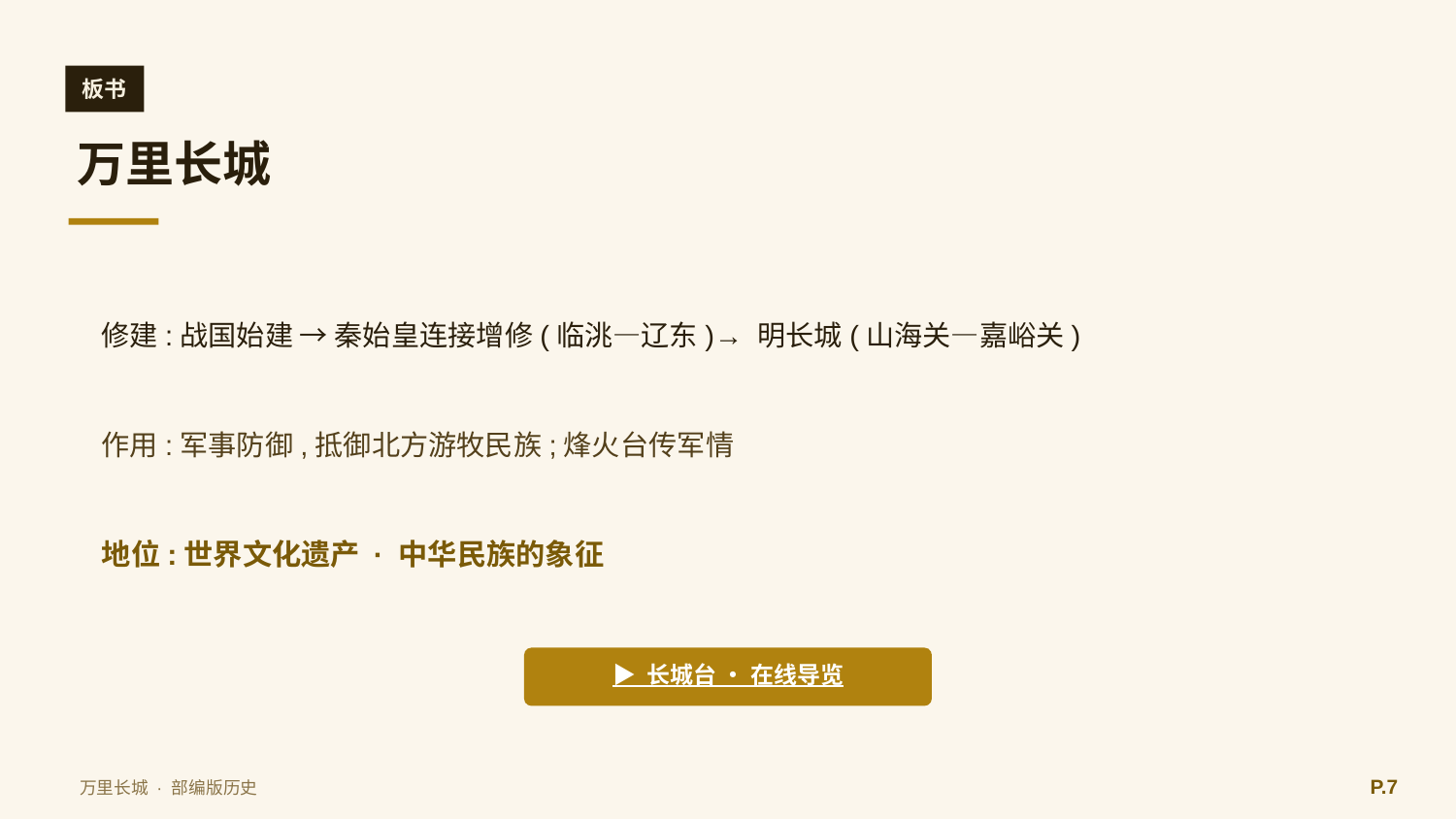

板书

万里长城

修建:战国始建 → 秦始皇连接增修(临洮—辽东)→ 明长城(山海关—嘉峪关)
作用:军事防御,抵御北方游牧民族;烽火台传军情
地位:世界文化遗产 · 中华民族的象征
▶  长城台 · 在线导览

P.7
万里长城 · 部编版历史